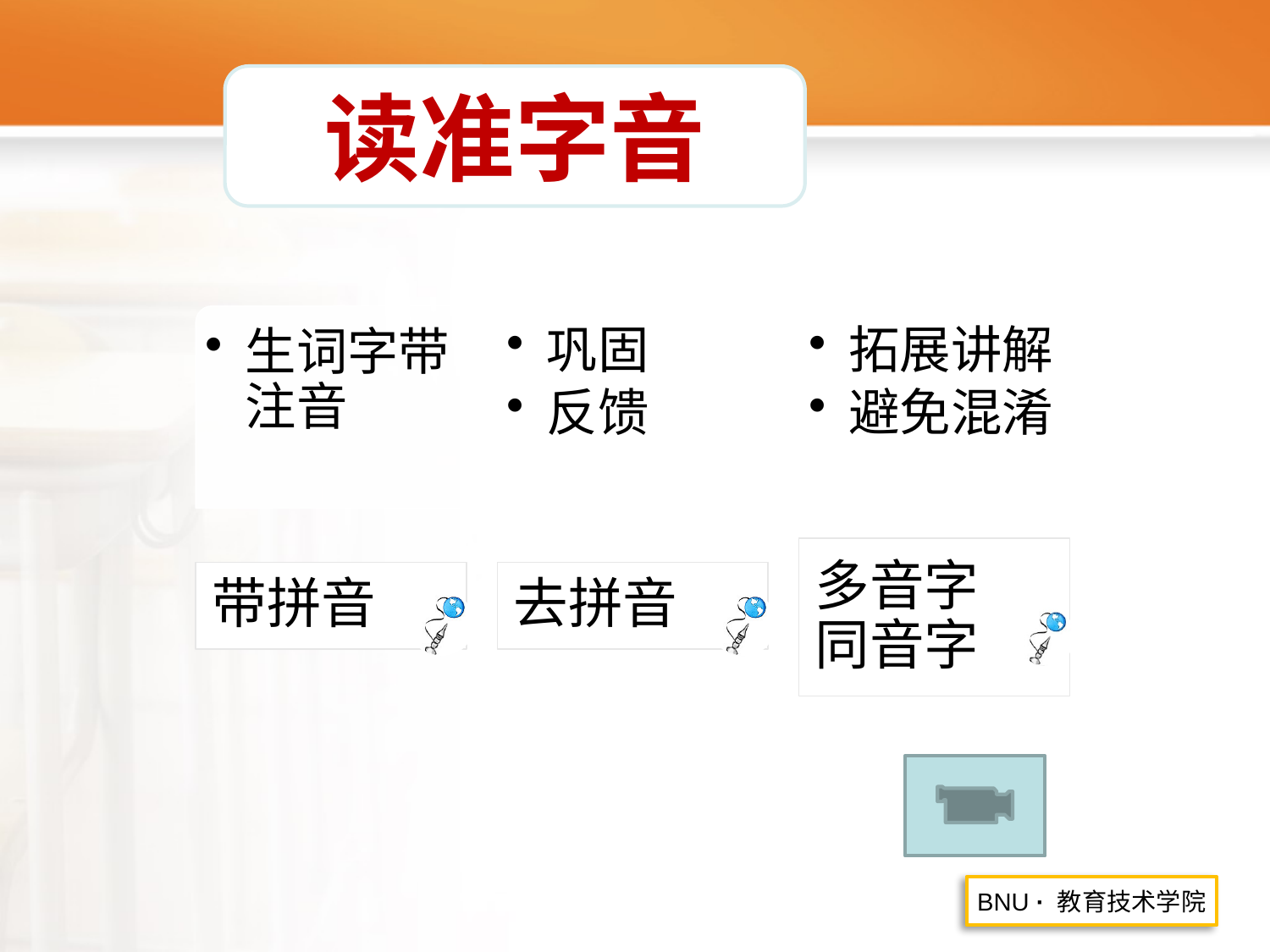

读准字音
生词字带注音
带拼音
巩固
反馈
去拼音
拓展讲解
避免混淆
多音字同音字